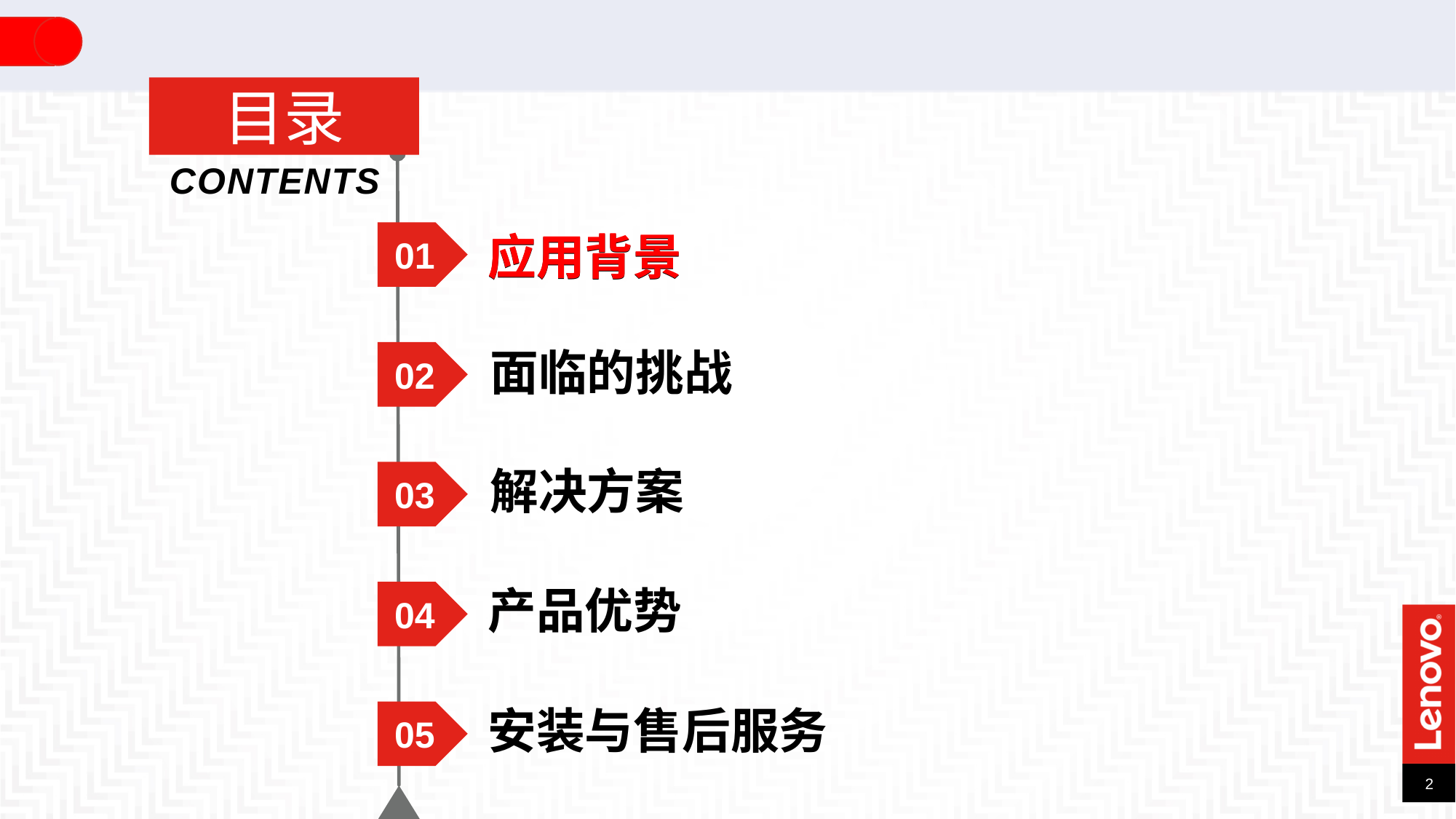

目录
CONTENTS
01
应用背景
应用背景
02
面临的挑战
解决方案
03
产品优势
04
安装与售后服务
05